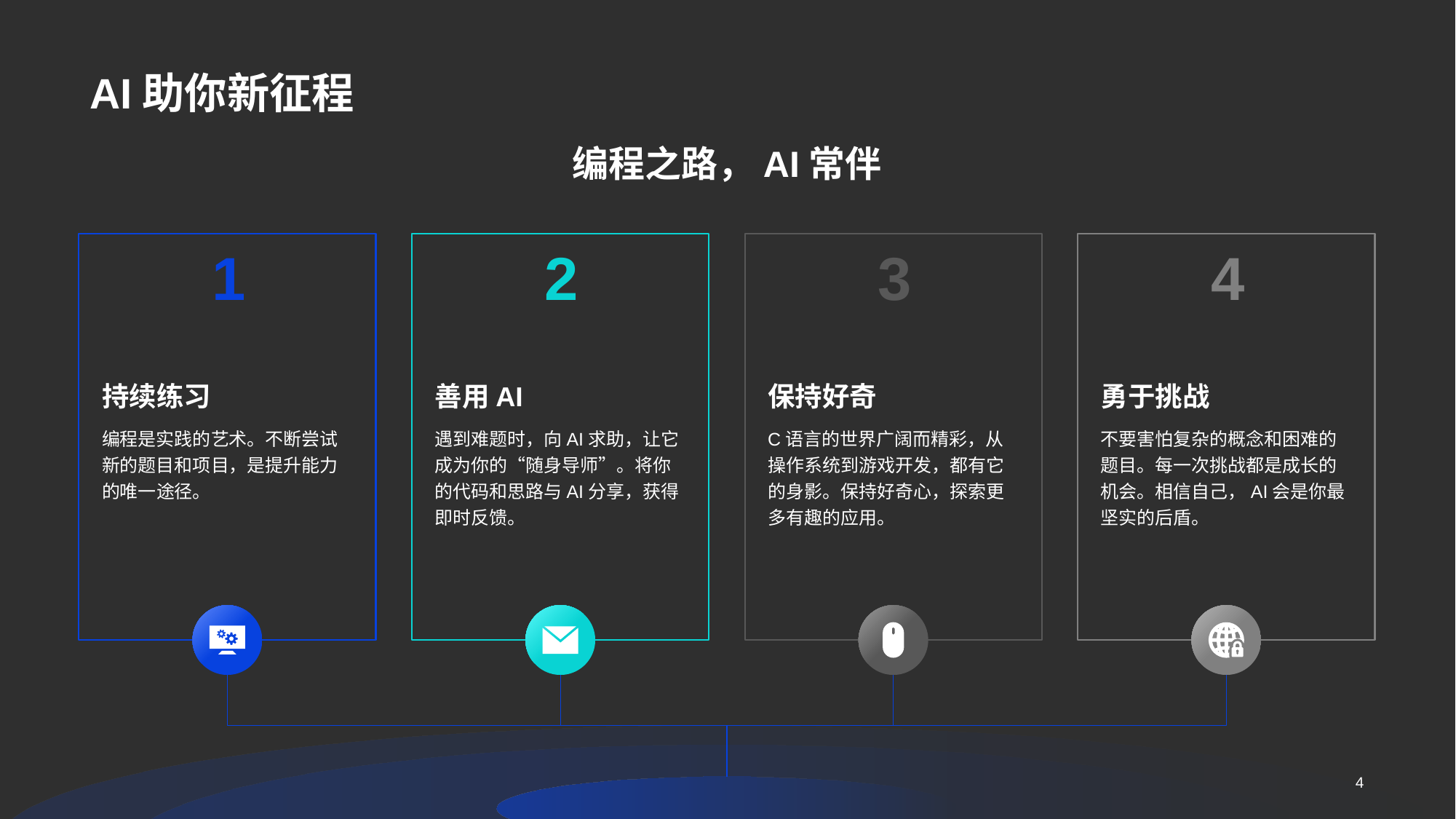

AI助你新征程
编程之路，AI常伴

1
持续练习
编程是实践的艺术。不断尝试新的题目和项目，是提升能力的唯一途径。

2
善用AI
遇到难题时，向AI求助，让它成为你的“随身导师”。将你的代码和思路与AI分享，获得即时反馈。

3
保持好奇
C语言的世界广阔而精彩，从操作系统到游戏开发，都有它的身影。保持好奇心，探索更多有趣的应用。

4
勇于挑战
不要害怕复杂的概念和困难的题目。每一次挑战都是成长的机会。相信自己，AI会是你最坚实的后盾。

4